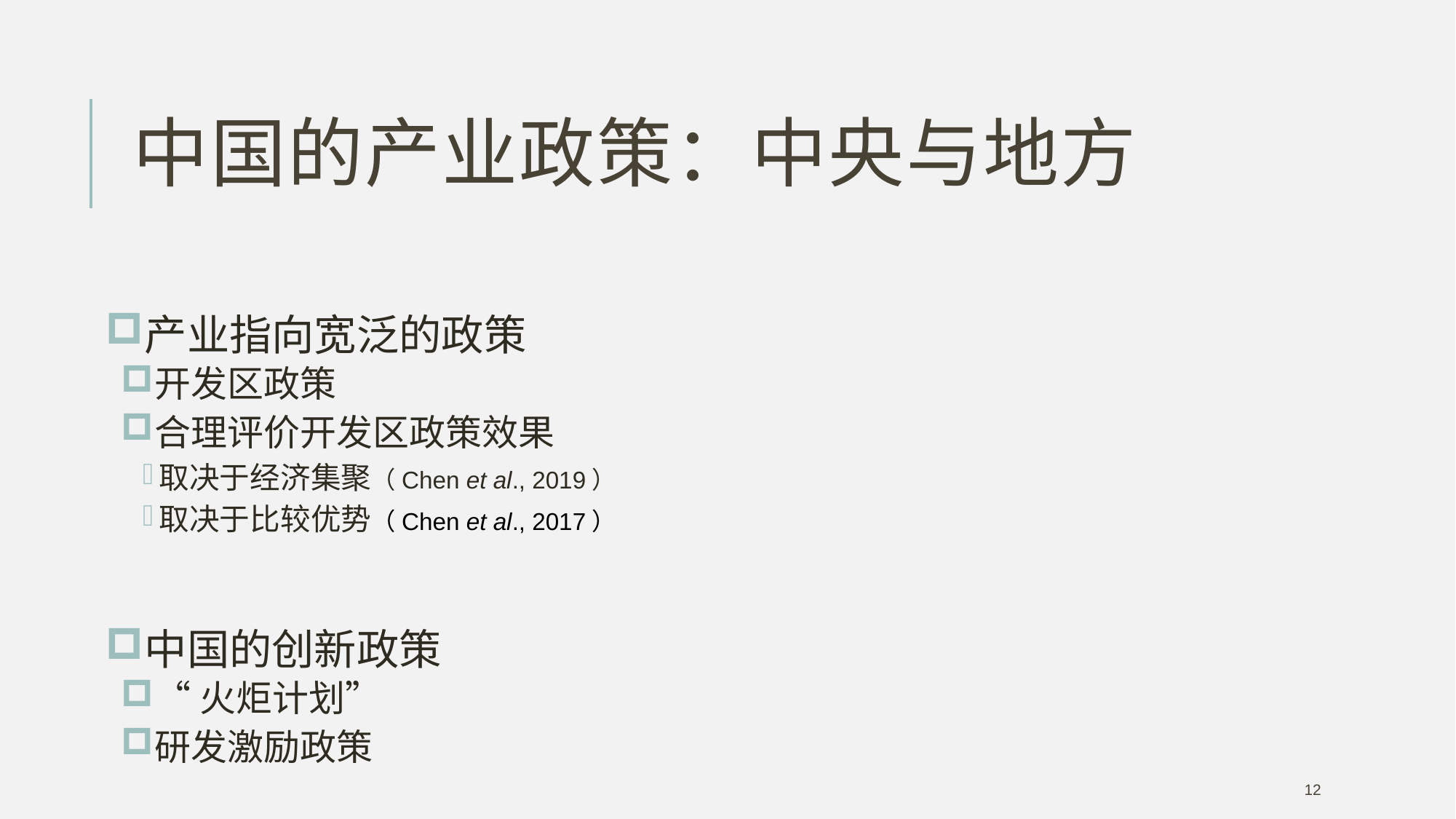

# 中国的产业政策：中央与地方

产业指向宽泛的政策
开发区政策
合理评价开发区政策效果
取决于经济集聚（Chen et al., 2019）
取决于比较优势（Chen et al., 2017）

中国的创新政策
“火炬计划”
研发激励政策
12